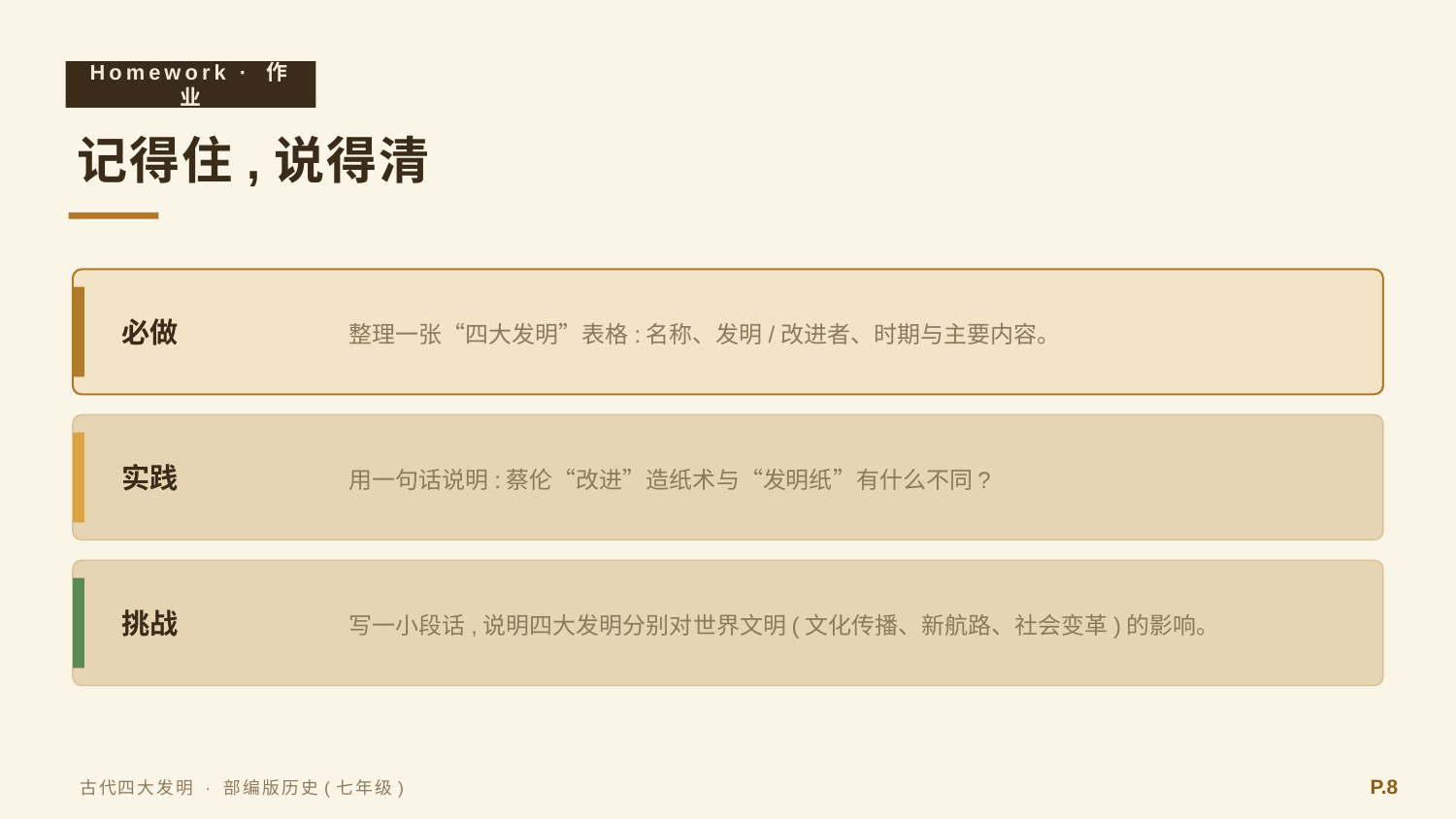

Homework · 作业

记得住,说得清

整理一张“四大发明”表格:名称、发明/改进者、时期与主要内容。
必做

用一句话说明:蔡伦“改进”造纸术与“发明纸”有什么不同?
实践

写一小段话,说明四大发明分别对世界文明(文化传播、新航路、社会变革)的影响。
挑战

P.8
古代四大发明 · 部编版历史(七年级)